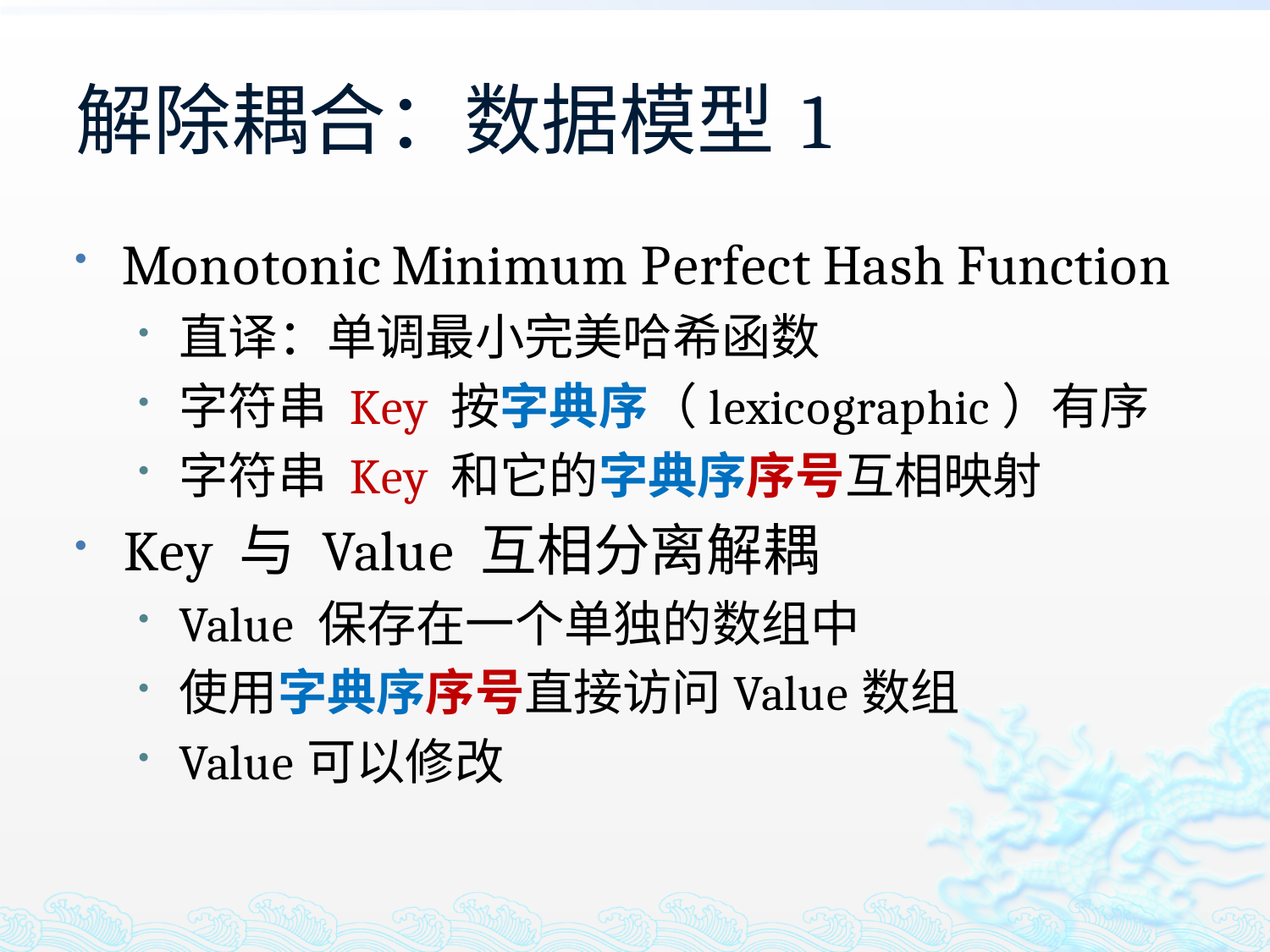

# 解除耦合：数据模型1
Monotonic Minimum Perfect Hash Function
直译：单调最小完美哈希函数
字符串 Key 按字典序（lexicographic）有序
字符串 Key 和它的字典序序号互相映射
Key 与 Value 互相分离解耦
Value 保存在一个单独的数组中
使用字典序序号直接访问Value数组
Value可以修改